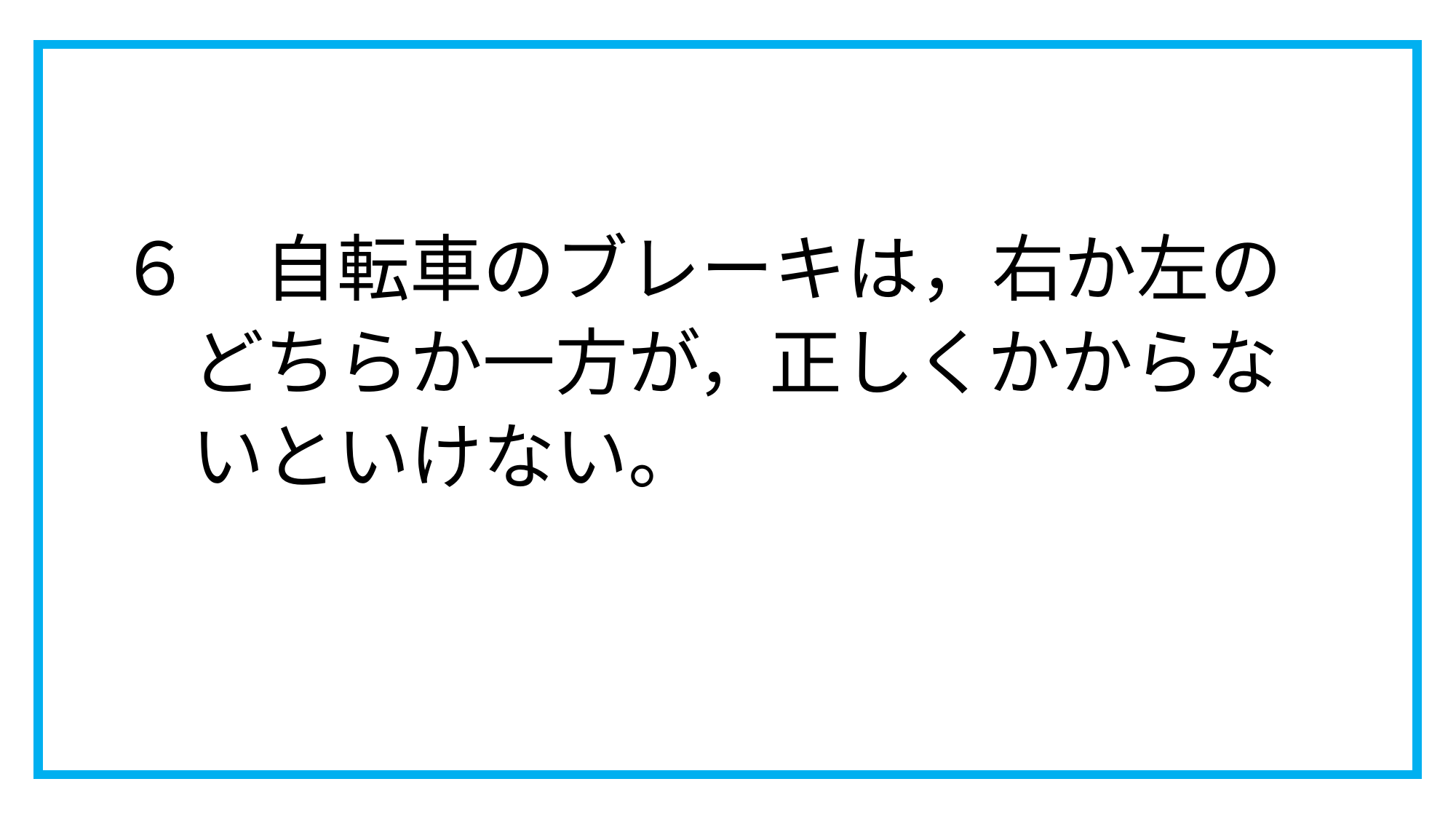

６　自転車のブレーキは，右か左の
　どちらか一方が，正しくかからな
　いといけない。